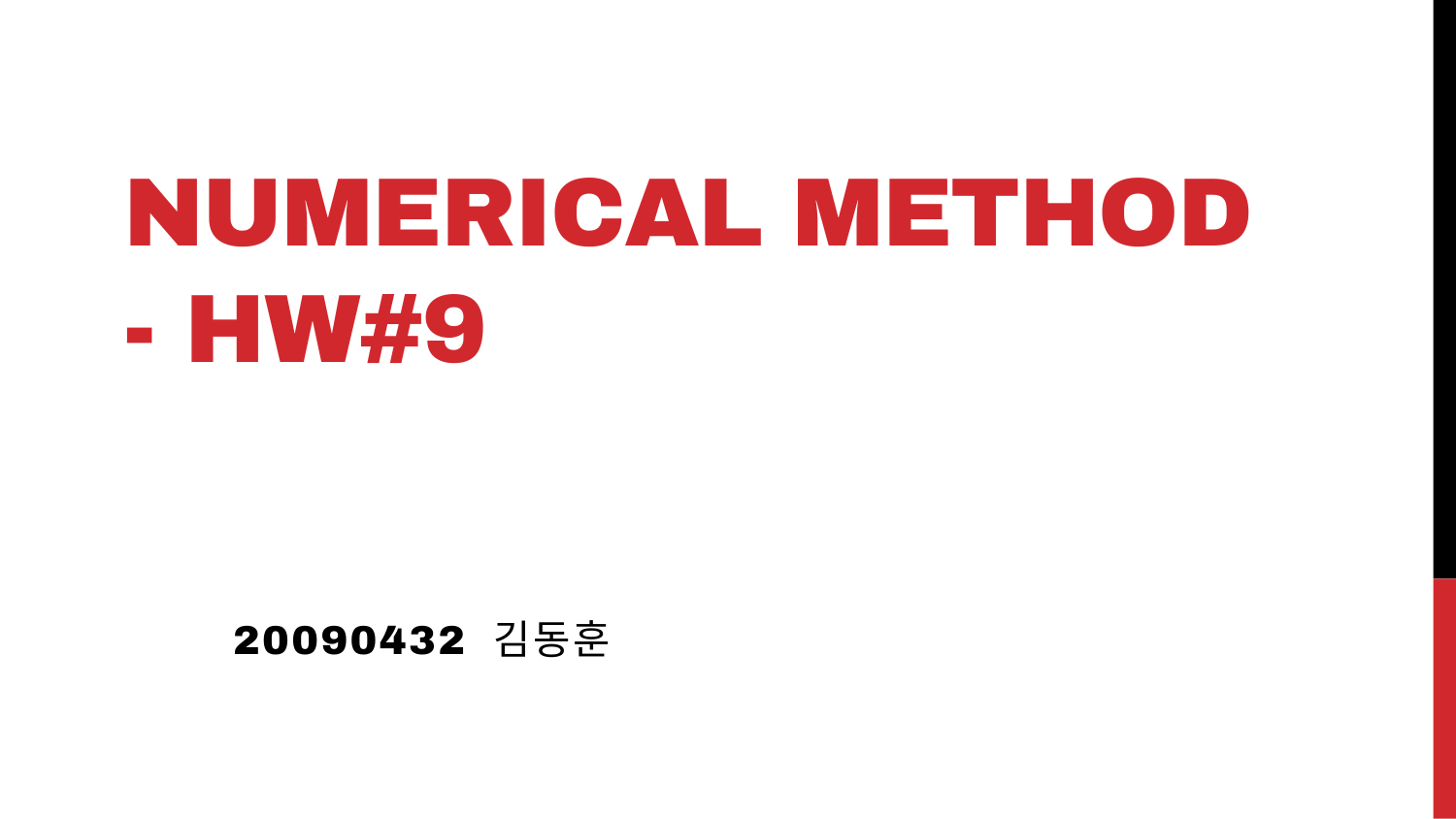

# Numerical Method - HW#9
20090432 김동훈